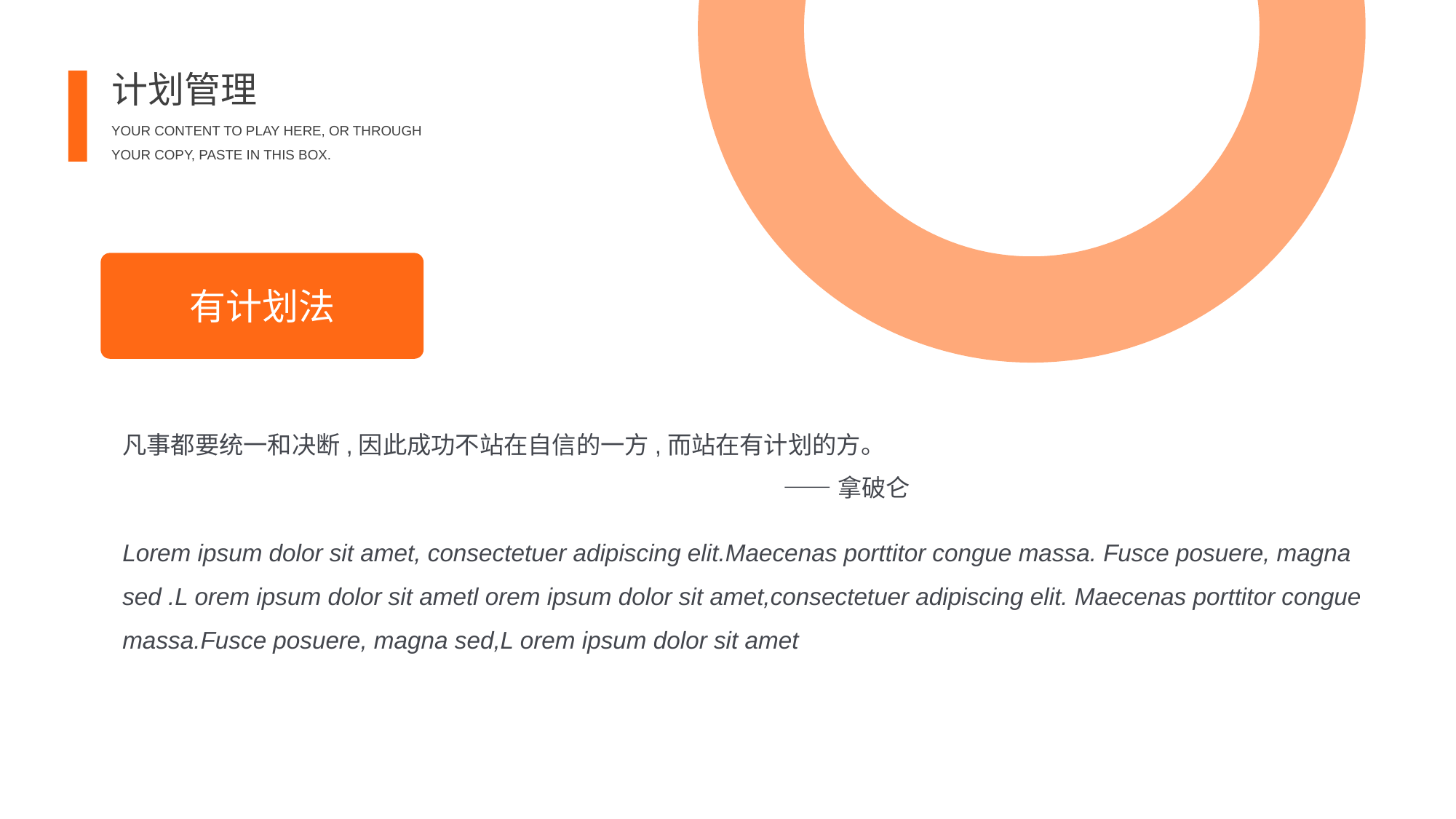

计划管理
YOUR CONTENT TO PLAY HERE, OR THROUGH YOUR COPY, PASTE IN THIS BOX.

有计划法
凡事都要统一和决断,因此成功不站在自信的一方,而站在有计划的方。
——拿破仑
Lorem ipsum dolor sit amet, consectetuer adipiscing elit.Maecenas porttitor congue massa. Fusce posuere, magna sed .L orem ipsum dolor sit ametl orem ipsum dolor sit amet,consectetuer adipiscing elit. Maecenas porttitor congue massa.Fusce posuere, magna sed,L orem ipsum dolor sit amet